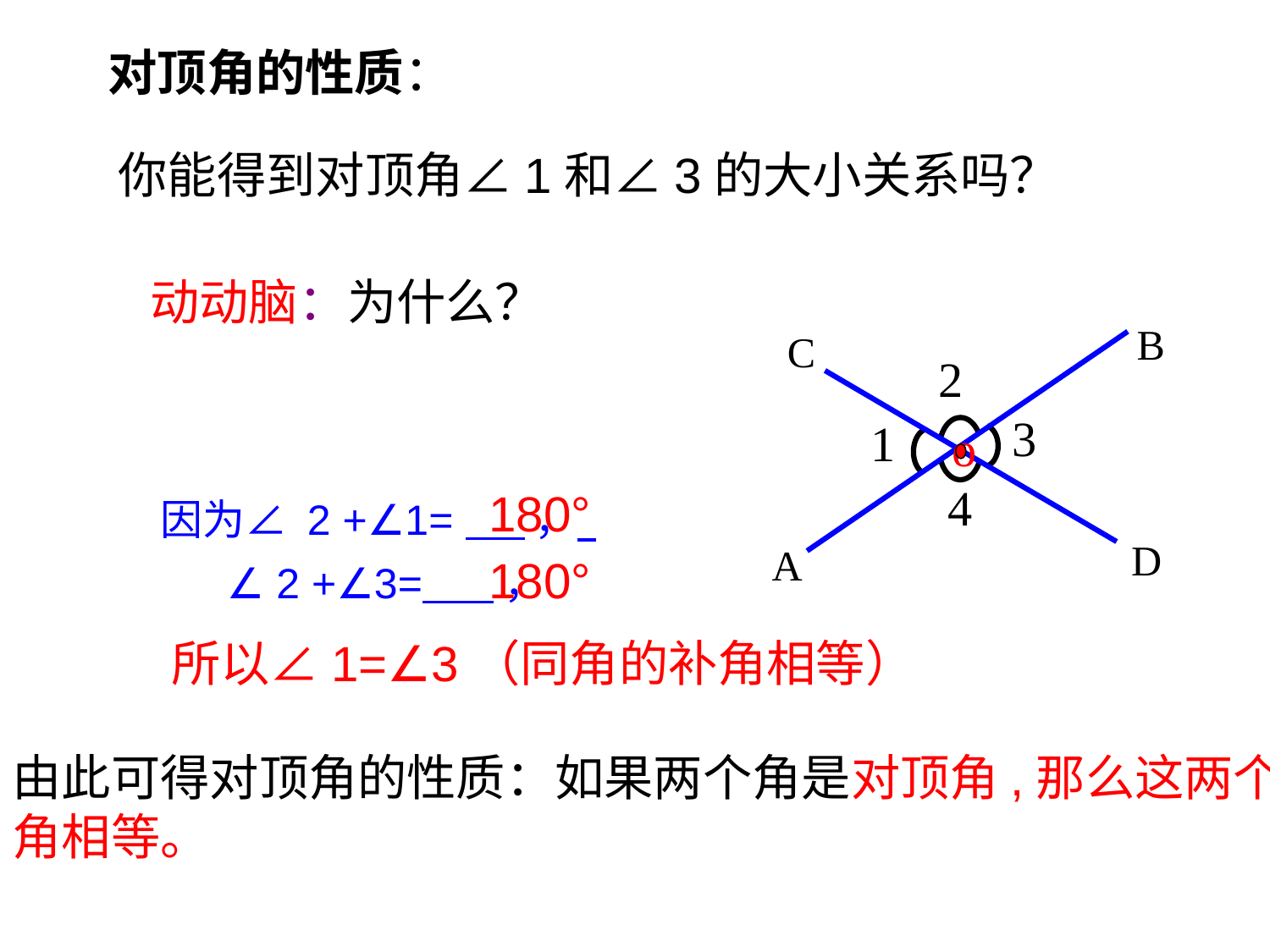

对顶角的性质：

你能得到对顶角∠1和∠3的大小关系吗？
动动脑：为什么？
B
C

2

3
1
o

4
D
A

180°
因为∠ 2 +∠1=      ，
180°
  ∠ 2 +∠3=      ，
所以∠1=∠3（同角的补角相等）

由此可得对顶角的性质：如果两个角是对顶角,那么这两个角相等。